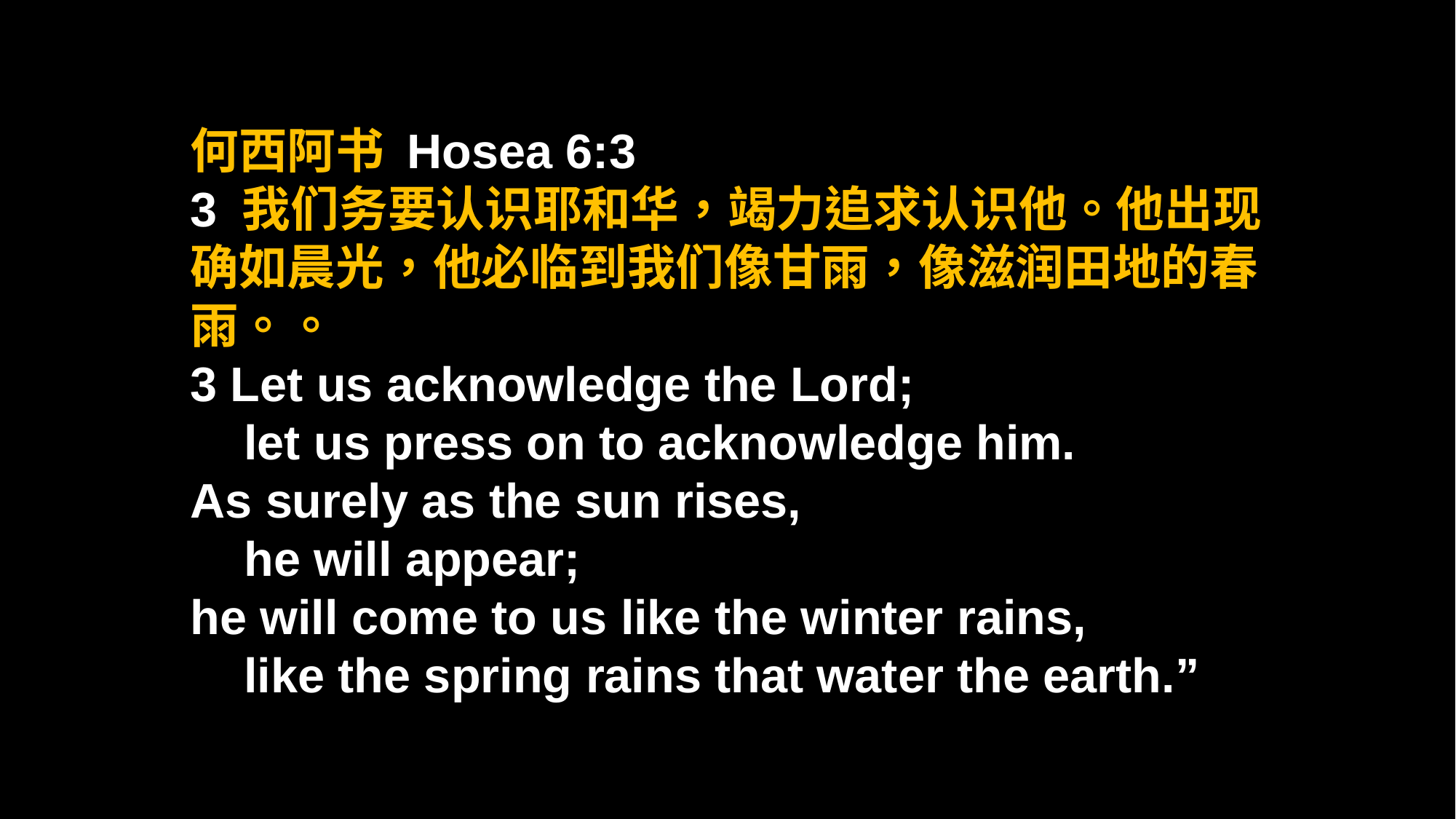

何西阿书 Hosea 6:3
3 我们务要认识耶和华，竭力追求认识他。他出现确如晨光，他必临到我们像甘雨，像滋润田地的春雨。。
3 Let us acknowledge the Lord;
    let us press on to acknowledge him.
As surely as the sun rises,
    he will appear;
he will come to us like the winter rains,
    like the spring rains that water the earth.”